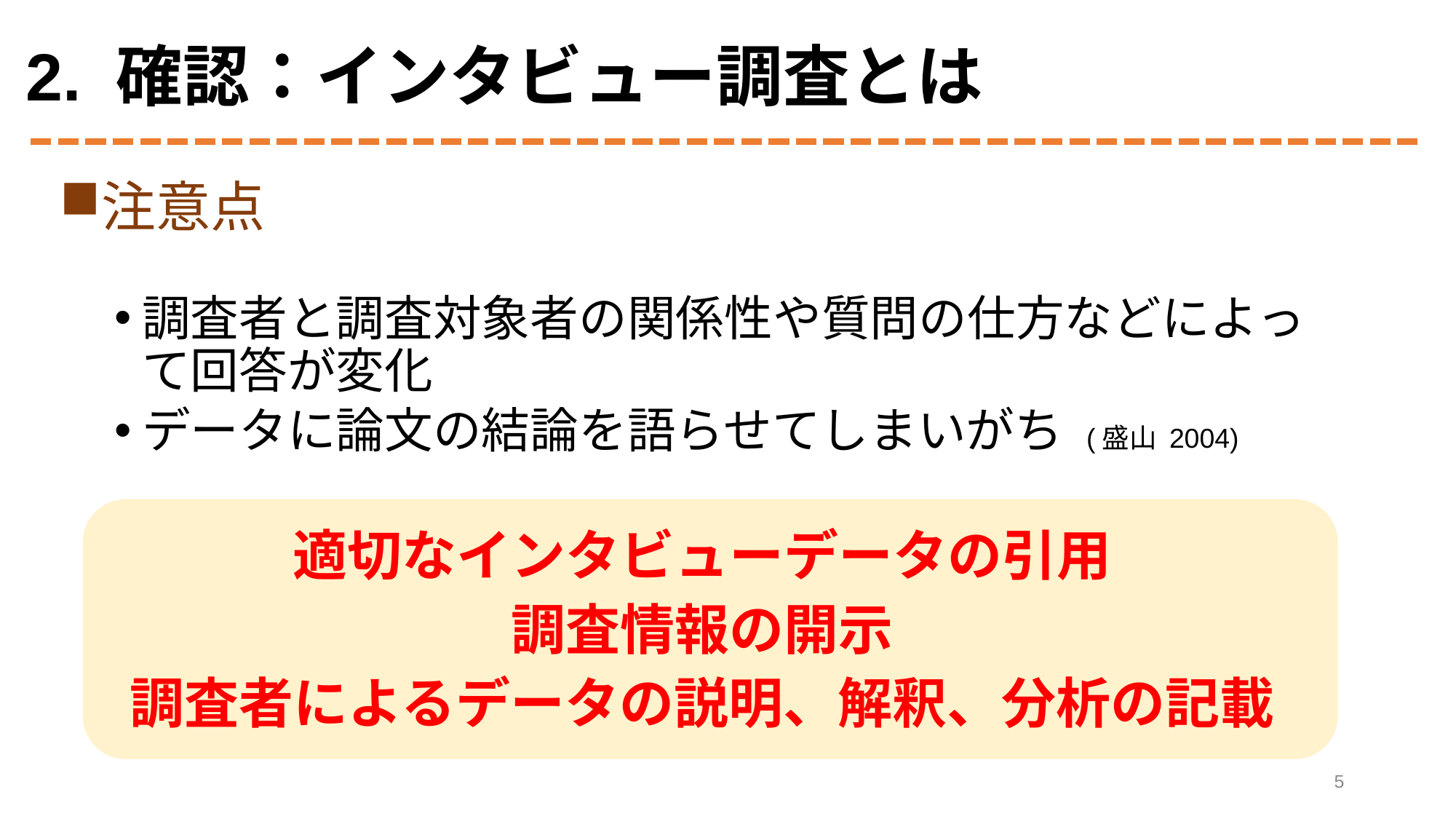

# 2. 確認：インタビュー調査とは
注意点

調査者と調査対象者の関係性や質問の仕方などによって回答が変化
データに論文の結論を語らせてしまいがち (盛山 2004)

適切なインタビューデータの引用
調査情報の開示
調査者によるデータの説明、解釈、分析の記載

5